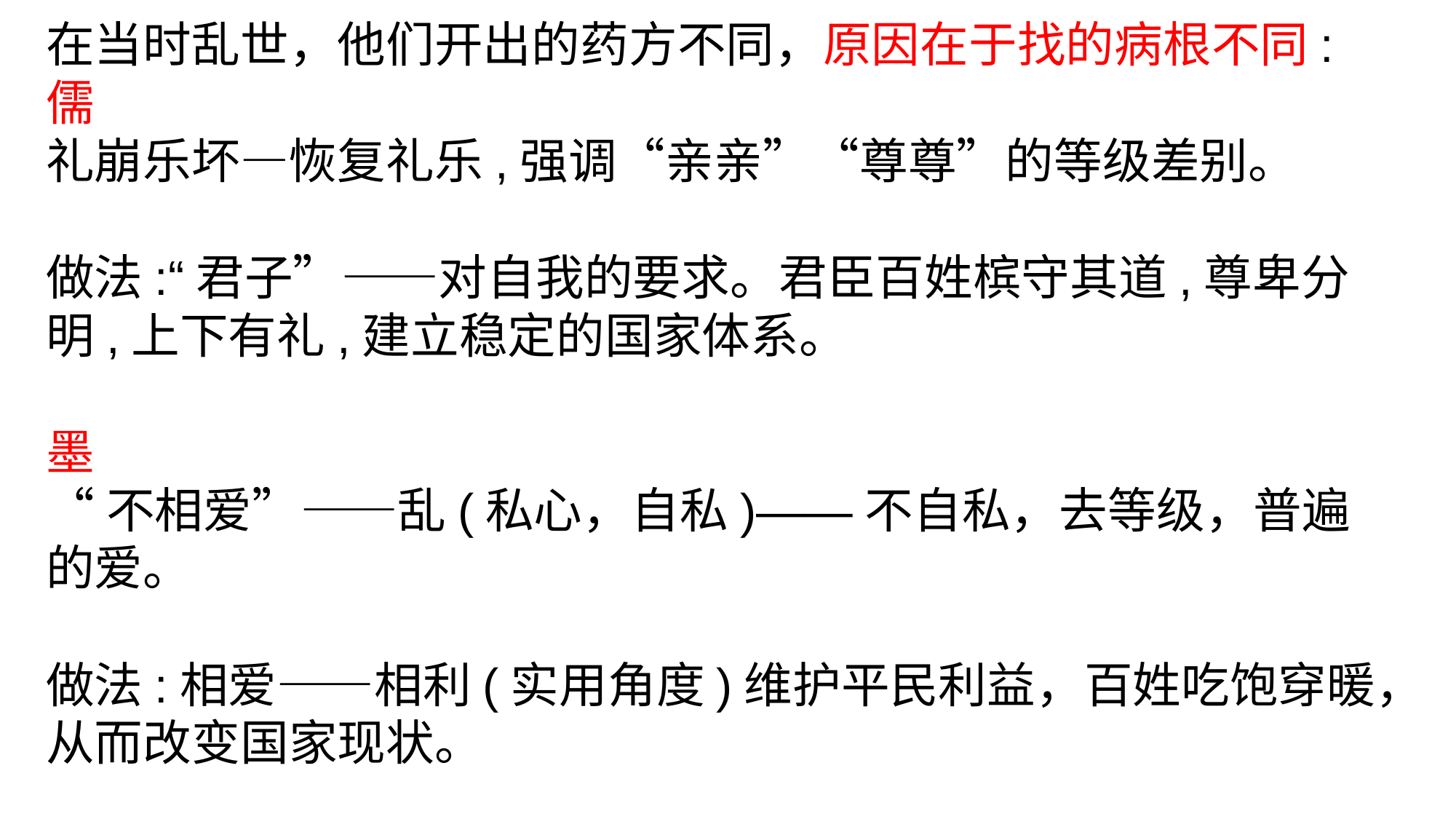

在当时乱世，他们开出的药方不同，原因在于找的病根不同:
儒
礼崩乐坏—恢复礼乐,强调“亲亲”“尊尊”的等级差别。

做法:“君子”——对自我的要求。君臣百姓槟守其道,尊卑分明,上下有礼,建立稳定的国家体系。

墨
“不相爱”——乱(私心，自私)——不自私，去等级，普遍的爱。

做法:相爱——相利(实用角度)维护平民利益，百姓吃饱穿暖，从而改变国家现状。